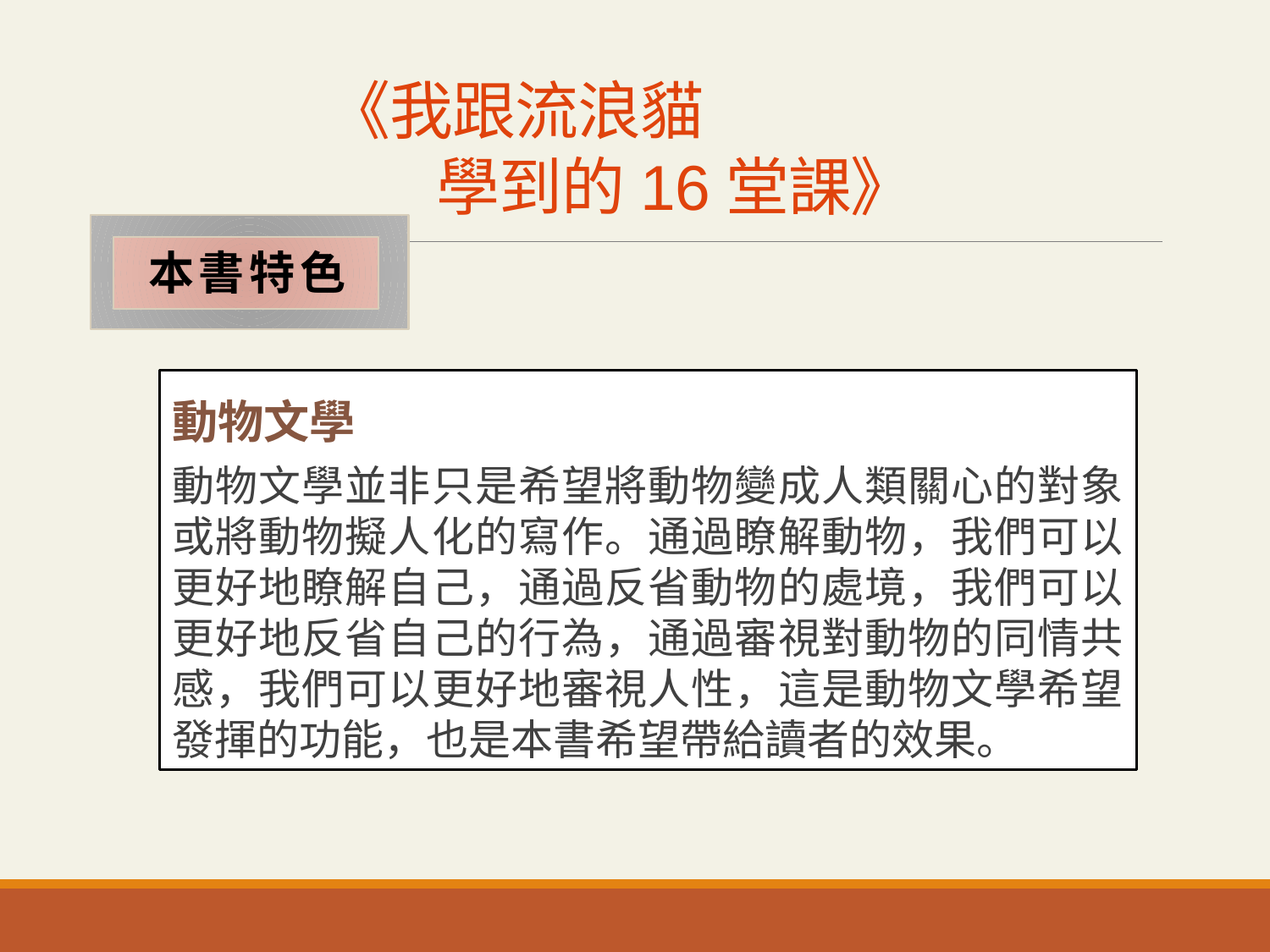

《我跟流浪貓
       學到的16堂課》

本書特色

動物文學
動物文學並非只是希望將動物變成人類關心的對象或將動物擬人化的寫作。通過瞭解動物，我們可以更好地瞭解自己，通過反省動物的處境，我們可以更好地反省自己的行為，通過審視對動物的同情共感，我們可以更好地審視人性，這是動物文學希望發揮的功能，也是本書希望帶給讀者的效果。